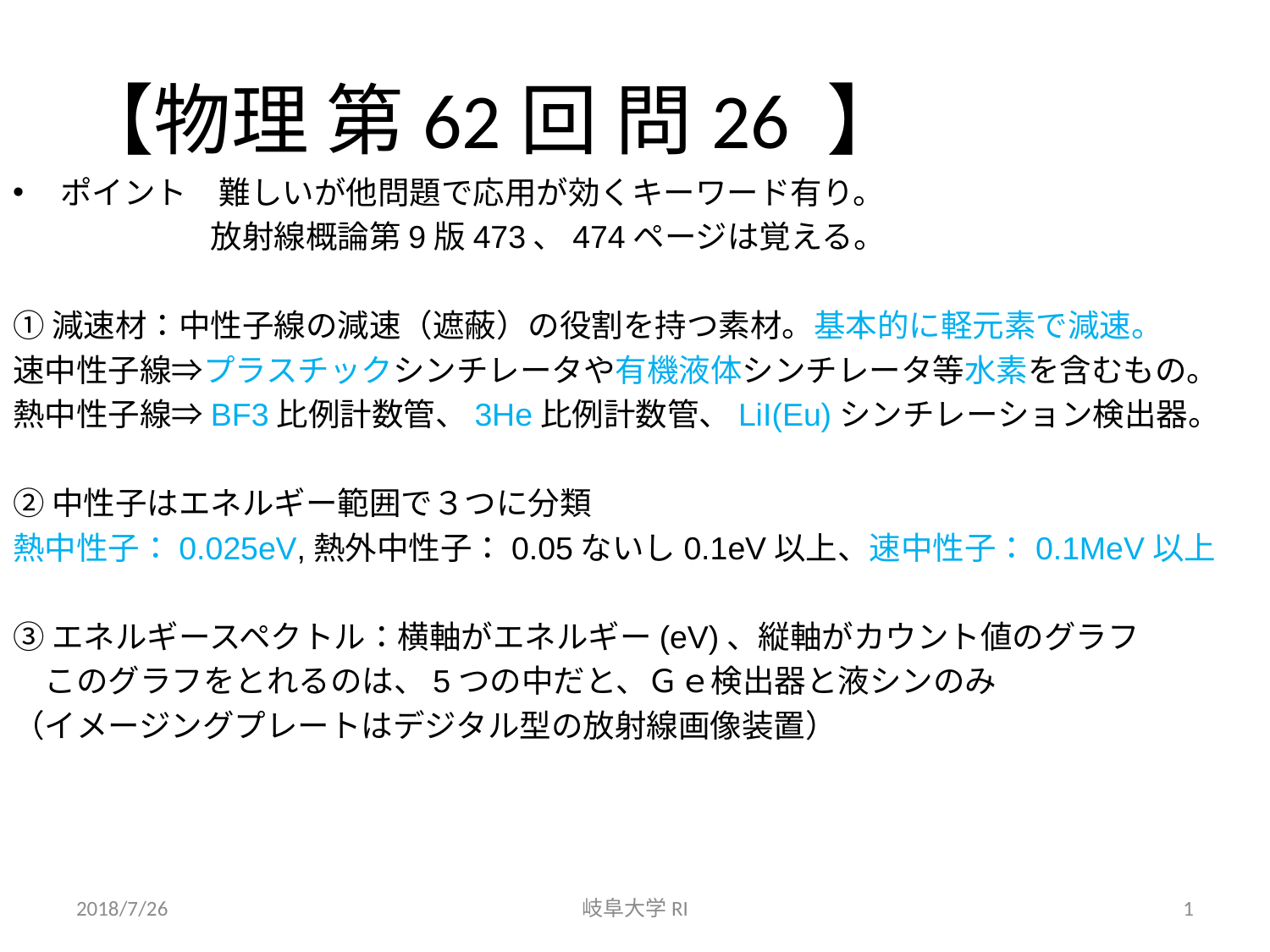

# 【物理 第62回 問26 】
ポイント　難しいが他問題で応用が効くキーワード有り。
　　　　　　 放射線概論第9版473、474ページは覚える。

①減速材：中性子線の減速（遮蔽）の役割を持つ素材。基本的に軽元素で減速。
速中性子線⇒プラスチックシンチレータや有機液体シンチレータ等水素を含むもの。
熱中性子線⇒BF3比例計数管、3He比例計数管、LiI(Eu)シンチレーション検出器。

②中性子はエネルギー範囲で３つに分類
熱中性子：0.025eV,熱外中性子：0.05ないし0.1eV以上、速中性子：0.1MeV以上

③エネルギースペクトル：横軸がエネルギー(eV)、縦軸がカウント値のグラフ
　このグラフをとれるのは、5つの中だと、Ｇｅ検出器と液シンのみ
（イメージングプレートはデジタル型の放射線画像装置）
2018/7/26
岐阜大学RI
1